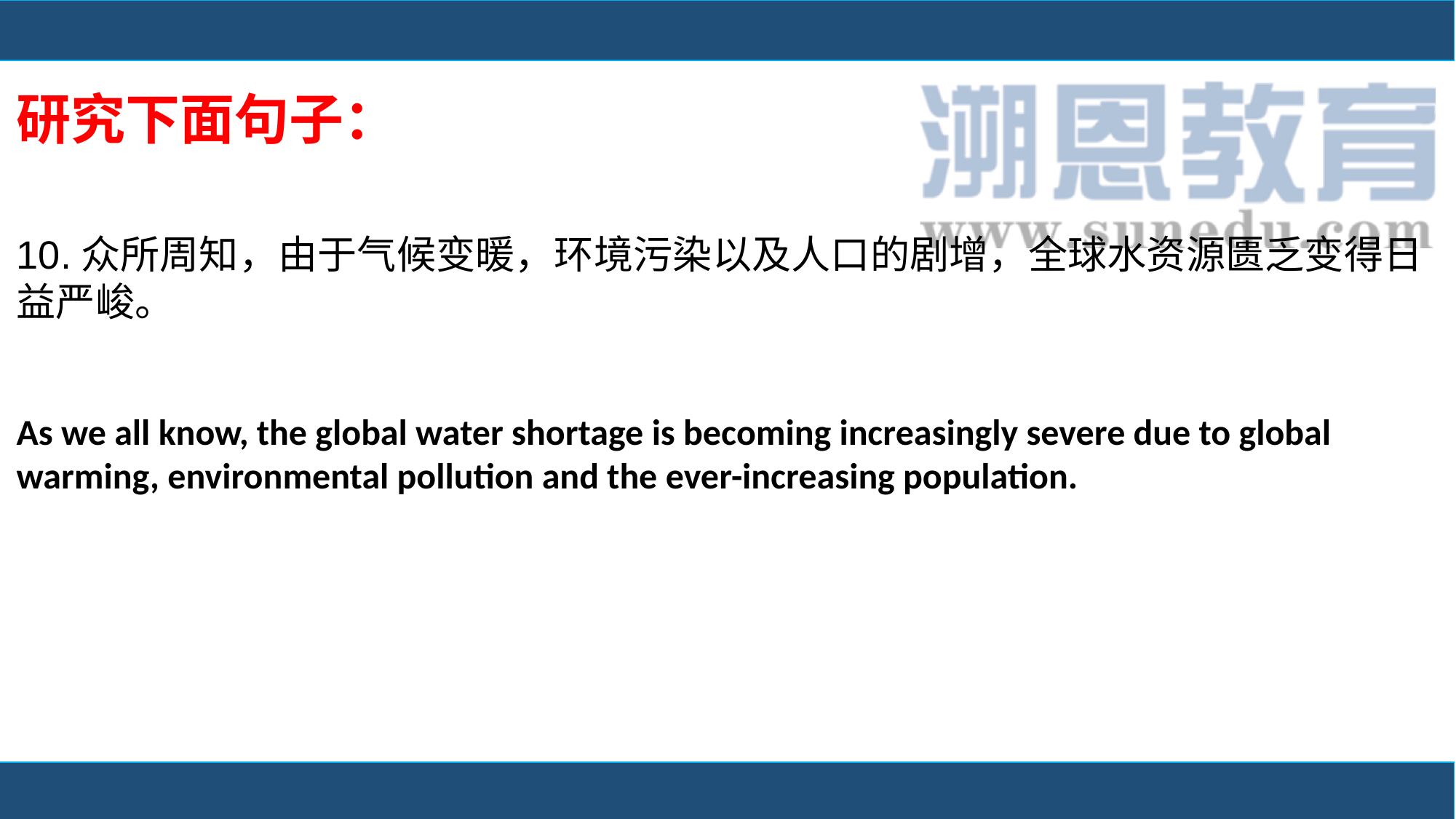

研究下面句子：
10.众所周知，由于气候变暖，环境污染以及人口的剧增，全球水资源匮乏变得日益严峻。

As we all know, the global water shortage is becoming increasingly severe due to global warming, environmental pollution and the ever-increasing population.